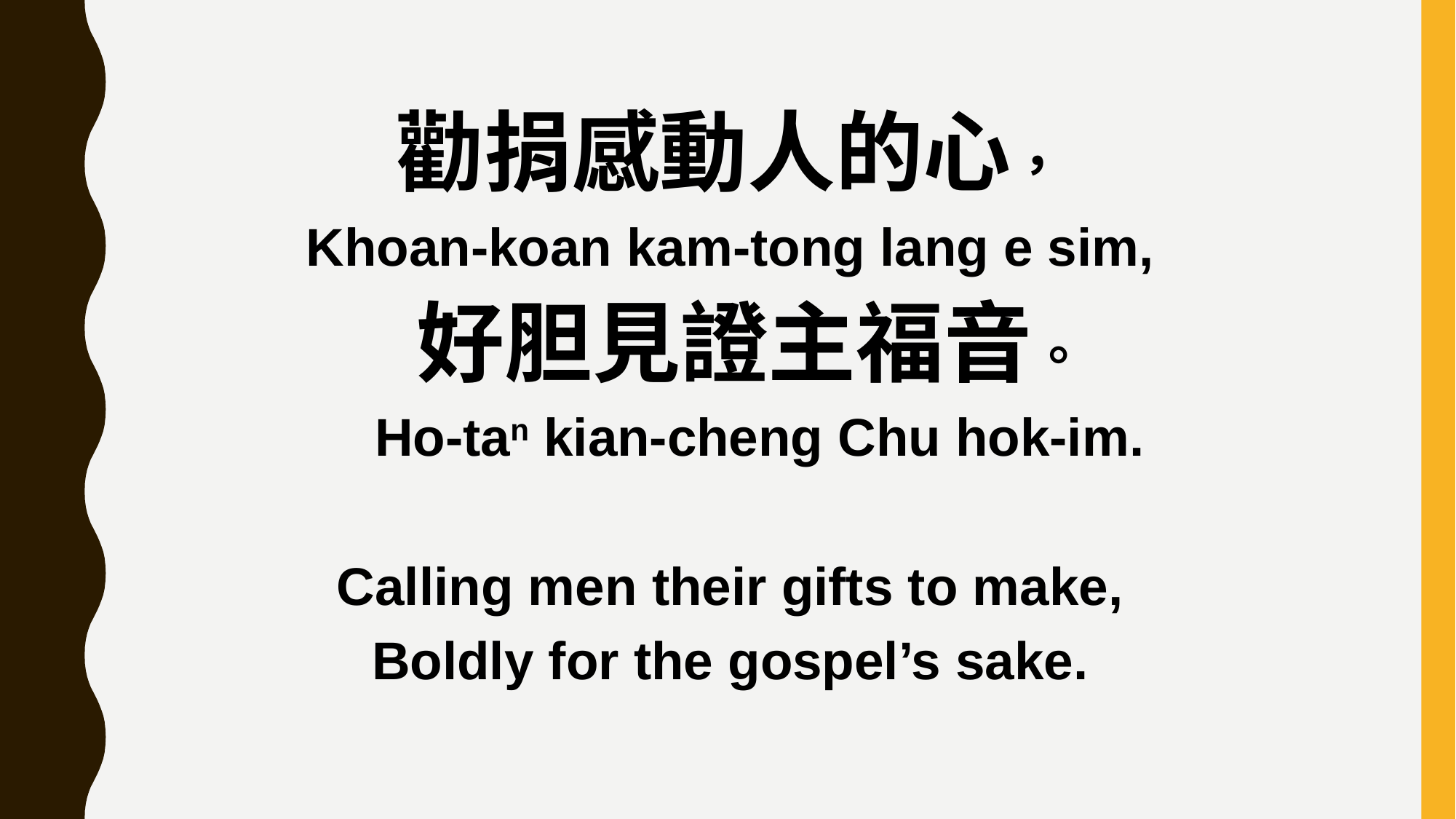

勸捐感動人的心，
Khoan-koan kam-tong lang e sim,
 好胆見證主福音。
    Ho-tan kian-cheng Chu hok-im.

Calling men their gifts to make,
Boldly for the gospel’s sake.